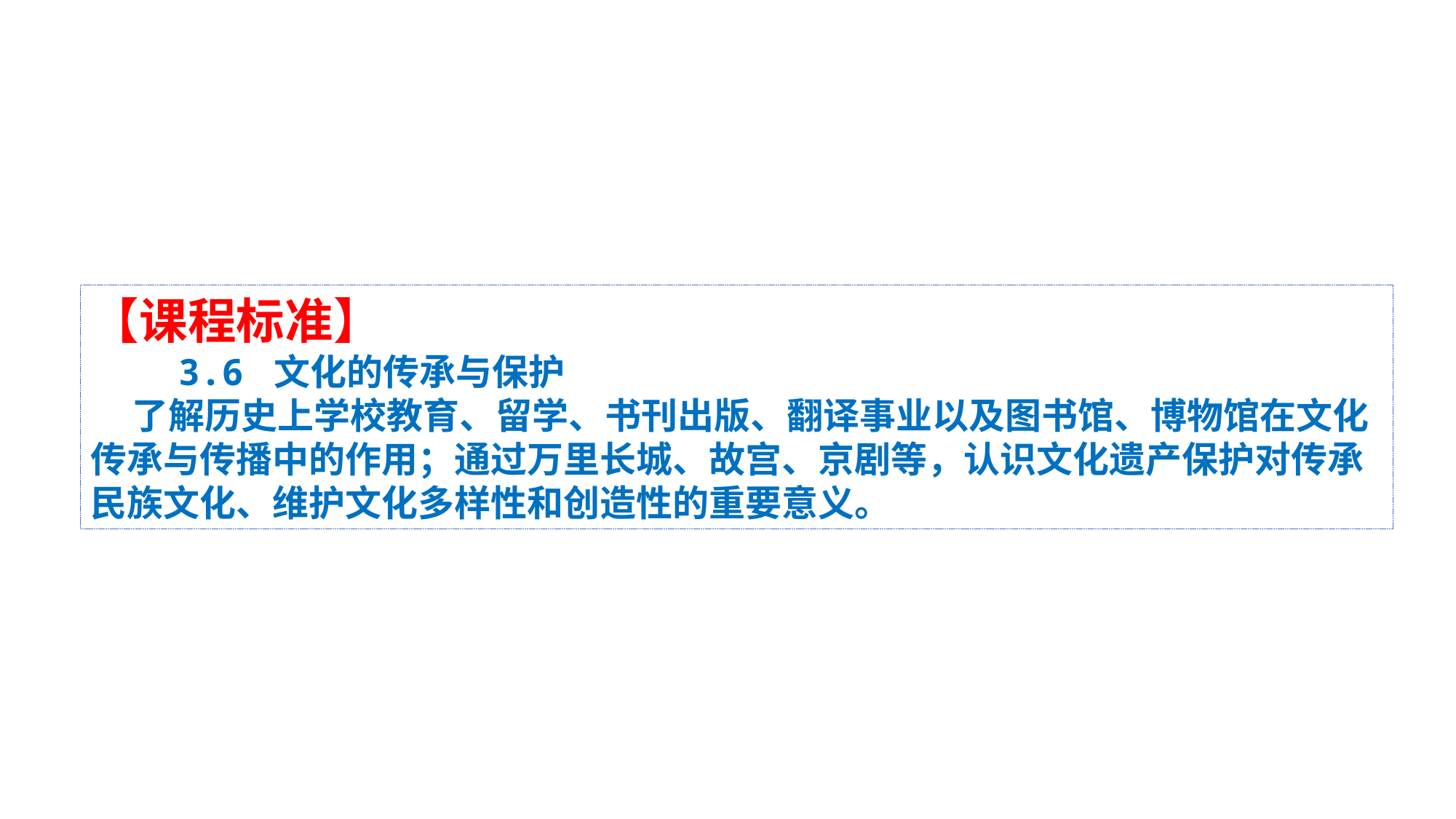

【课程标准】
    3.6 文化的传承与保护
    了解历史上学校教育、留学、书刊出版、翻译事业以及图书馆、博物馆在文化传承与传播中的作用；通过万里长城、故宫、京剧等，认识文化遗产保护对传承民族文化、维护文化多样性和创造性的重要意义。